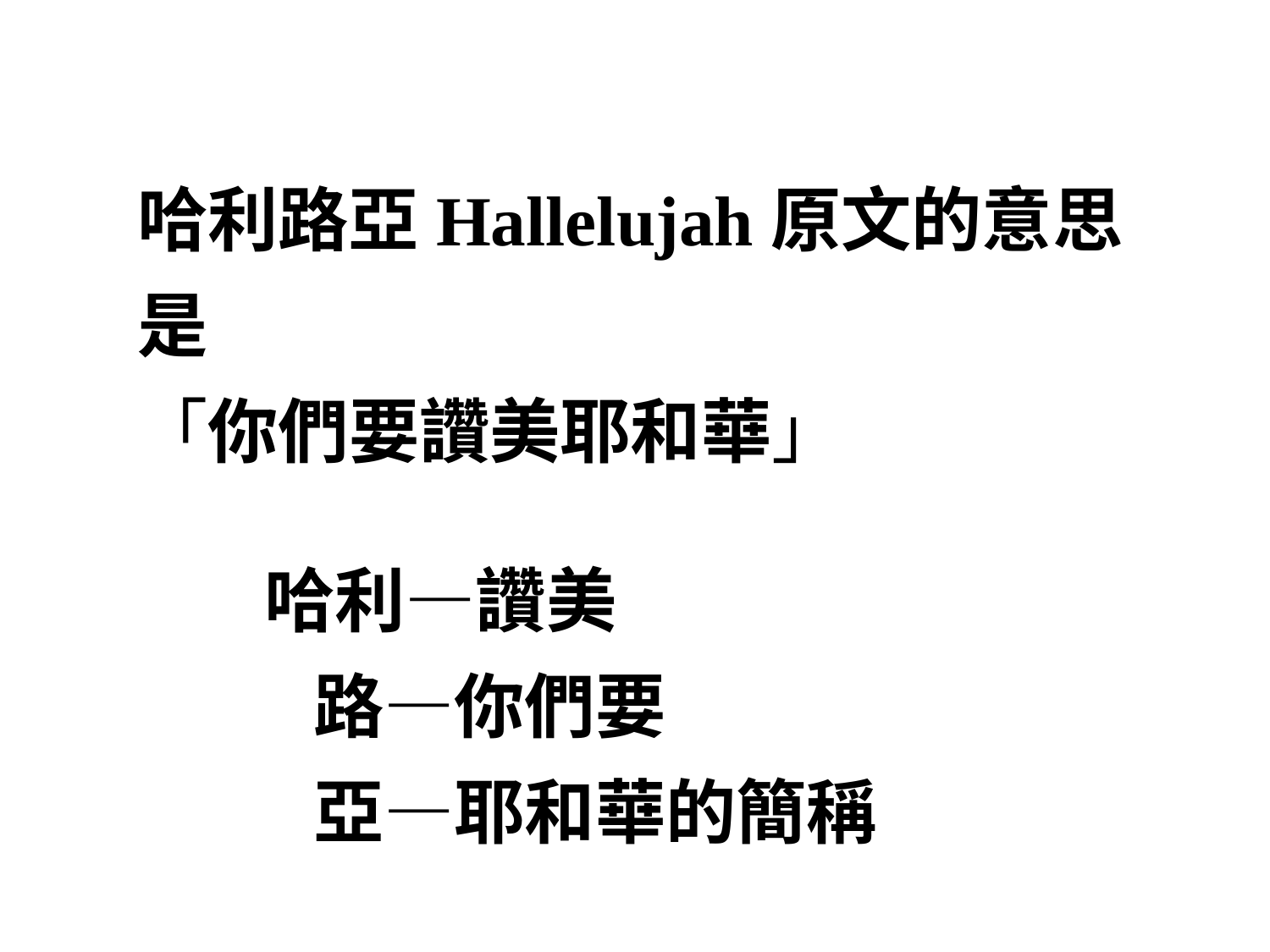

哈利路亞Hallelujah原文的意思是
「你們要讚美耶和華」

	哈利—讚美
	  路—你們要
   	  亞—耶和華的簡稱